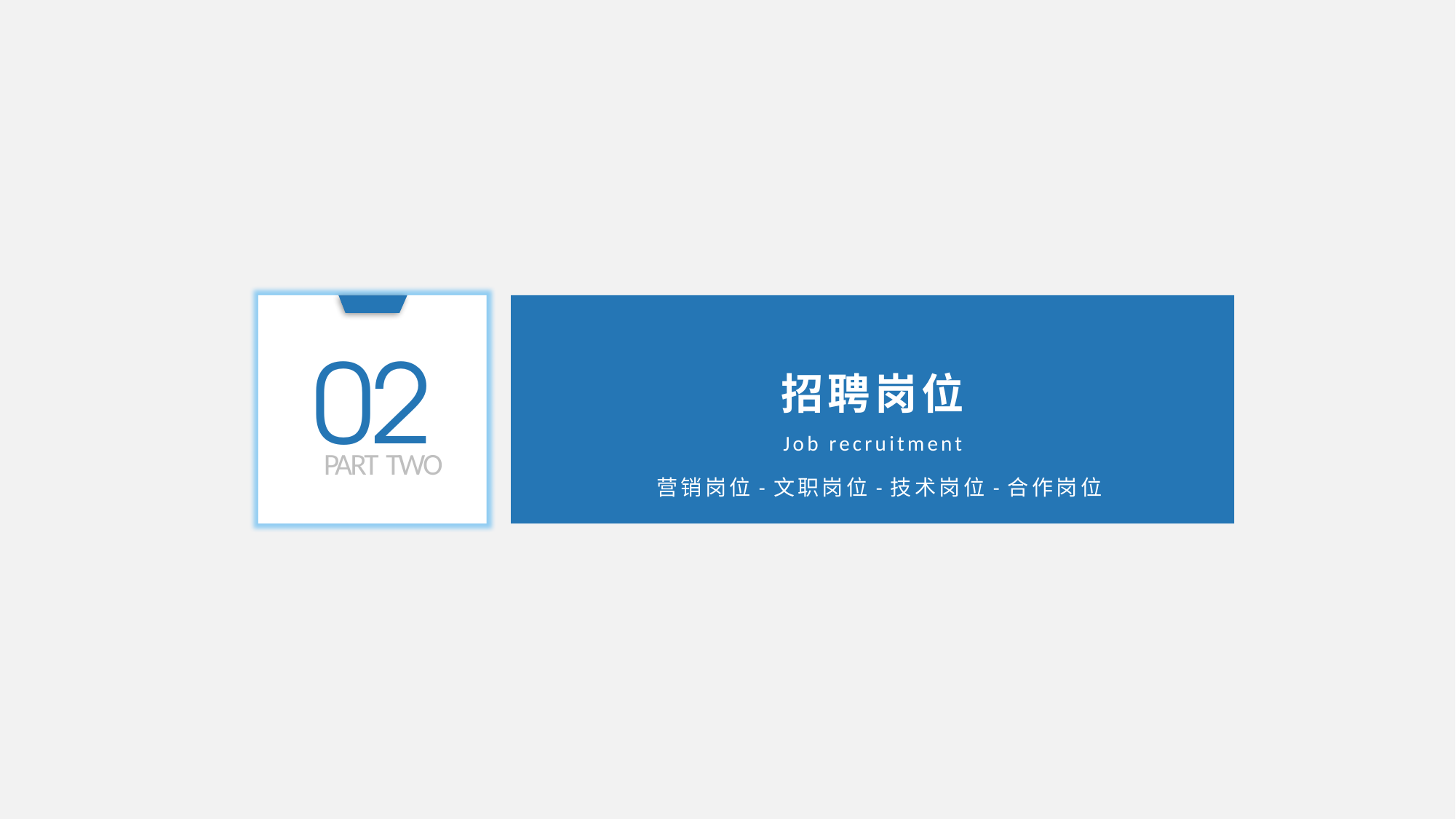

02
招聘岗位
Job recruitment
PART  TWO
营销岗位-文职岗位-技术岗位-合作岗位